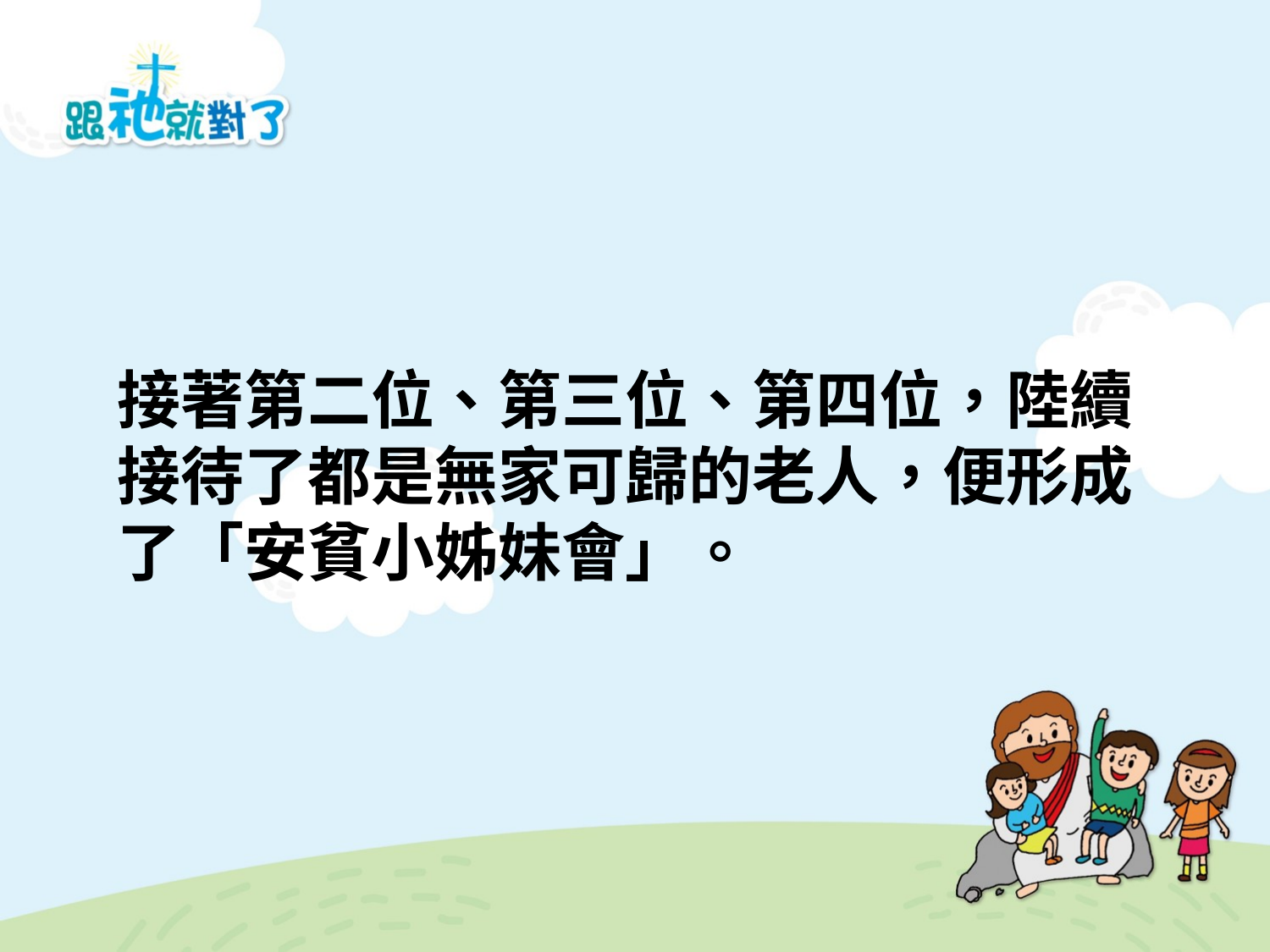

接著第二位、第三位、第四位，陸續接待了都是無家可歸的老人，便形成了「安貧小姊妹會」。